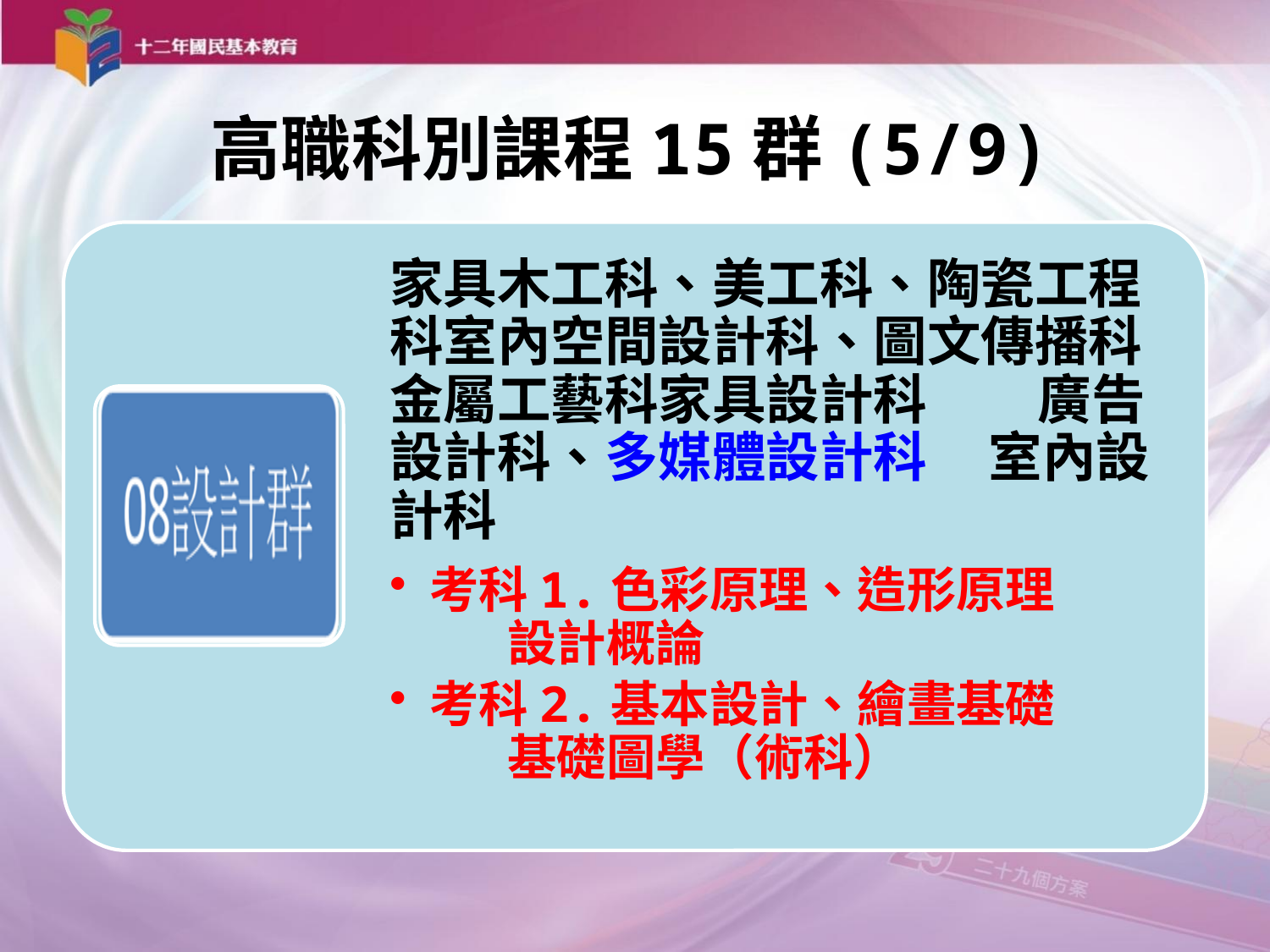

高職科別課程15群(5/9)
家具木工科、美工科、陶瓷工程科室內空間設計科、圖文傳播科   金屬工藝科家具設計科         廣告設計科、多媒體設計科     室內設計科
考科1.色彩原理、造形原理
       設計概論
考科2.基本設計、繪畫基礎
       基礎圖學（術科）